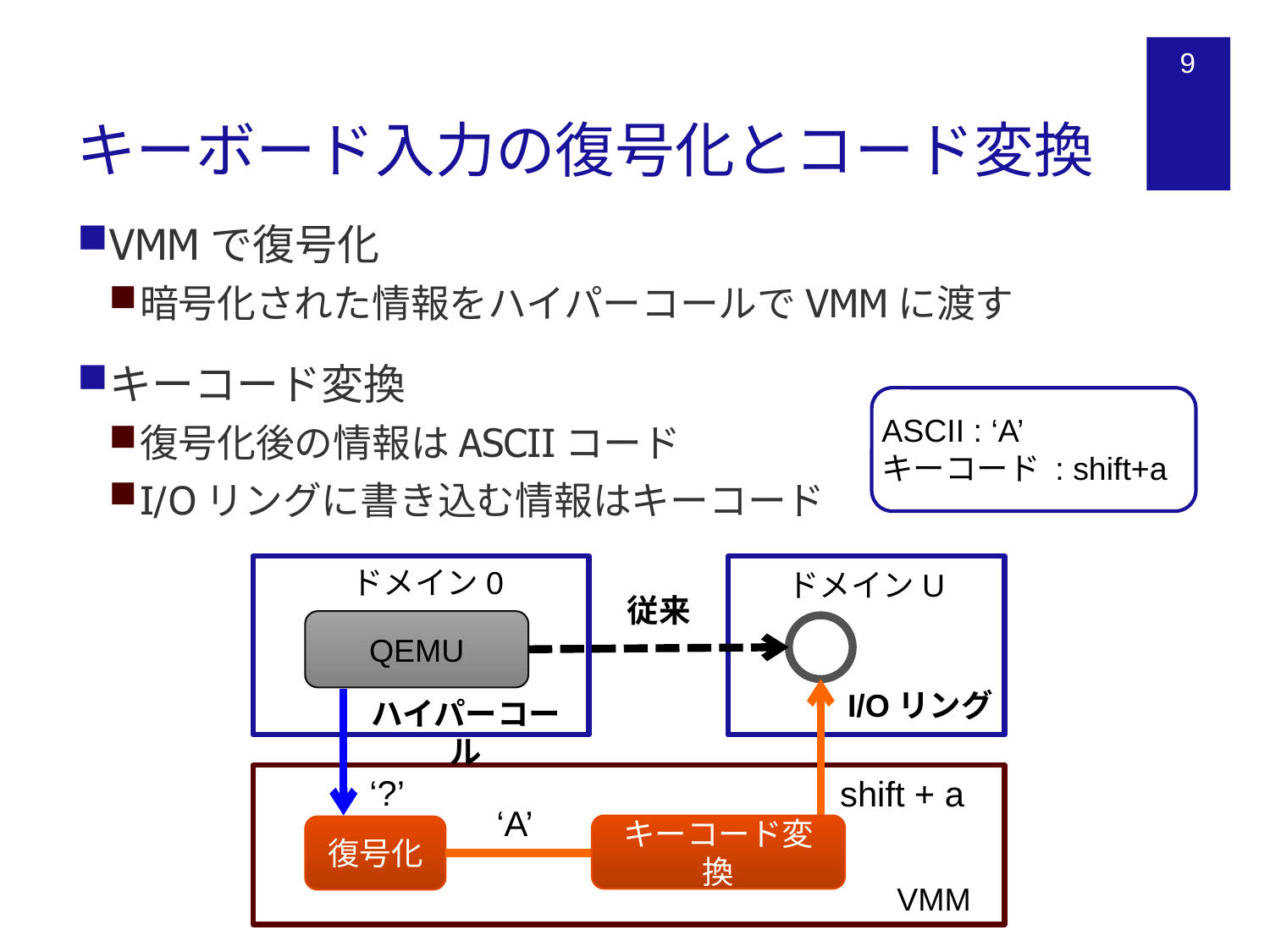

# キーボード入力の復号化とコード変換
9
VMMで復号化
暗号化された情報をハイパーコールでVMMに渡す
キーコード変換
復号化後の情報はASCIIコード
I/Oリングに書き込む情報はキーコード

ASCII : ‘A’
キーコード : shift+a
ドメイン0

QEMU

ドメインU

I/Oリング
従来
ハイパーコール
‘?’
shift + a

‘A’
キーコード変換
復号化
VMM